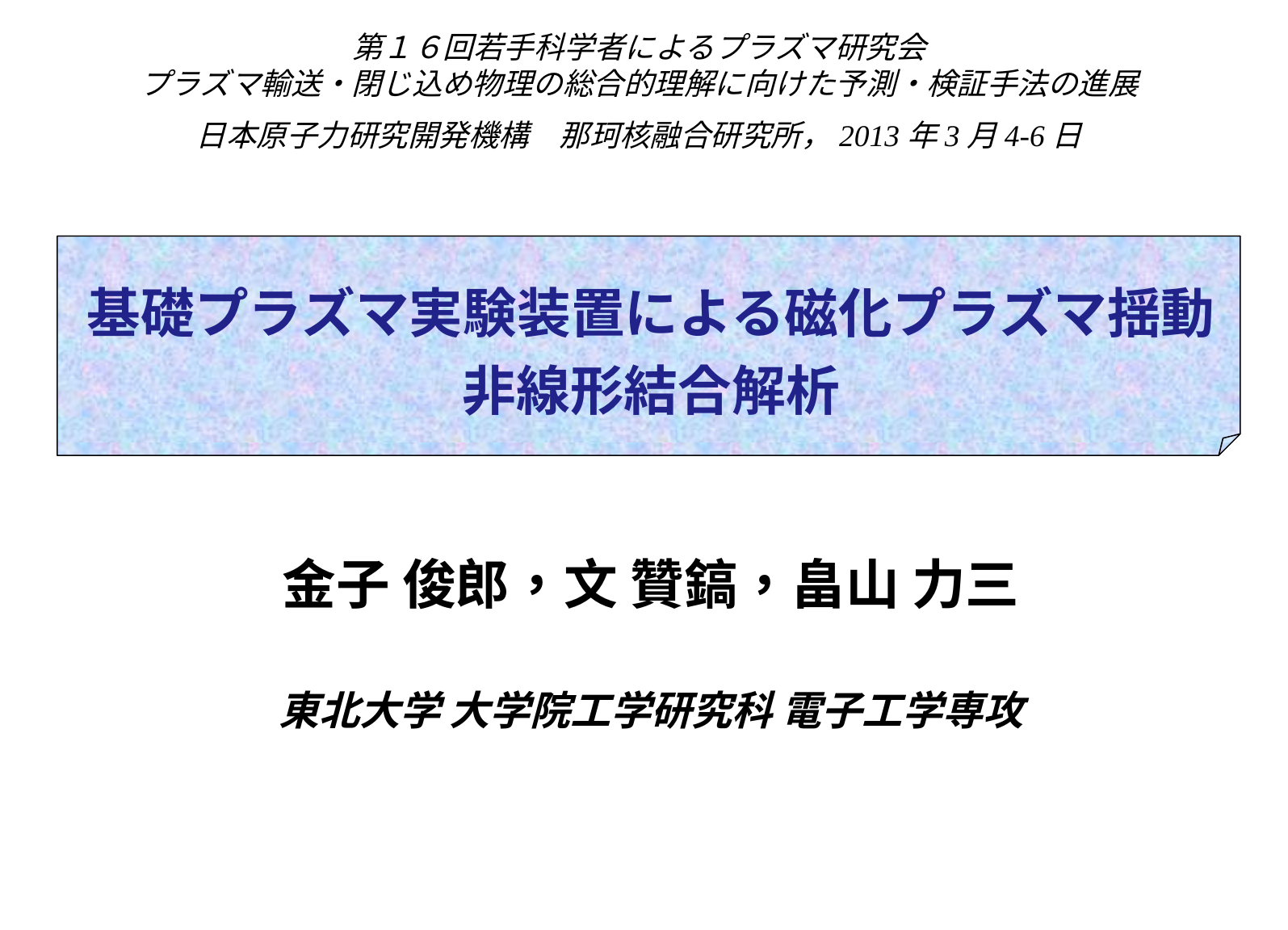

第１６回若手科学者によるプラズマ研究会
プラズマ輸送・閉じ込め物理の総合的理解に向けた予測・検証手法の進展
日本原子力研究開発機構　那珂核融合研究所，2013年3月4-6日

基礎プラズマ実験装置による磁化プラズマ揺動
非線形結合解析

金子 俊郎，文 贊鎬，畠山 力三

東北大学 大学院工学研究科 電子工学専攻